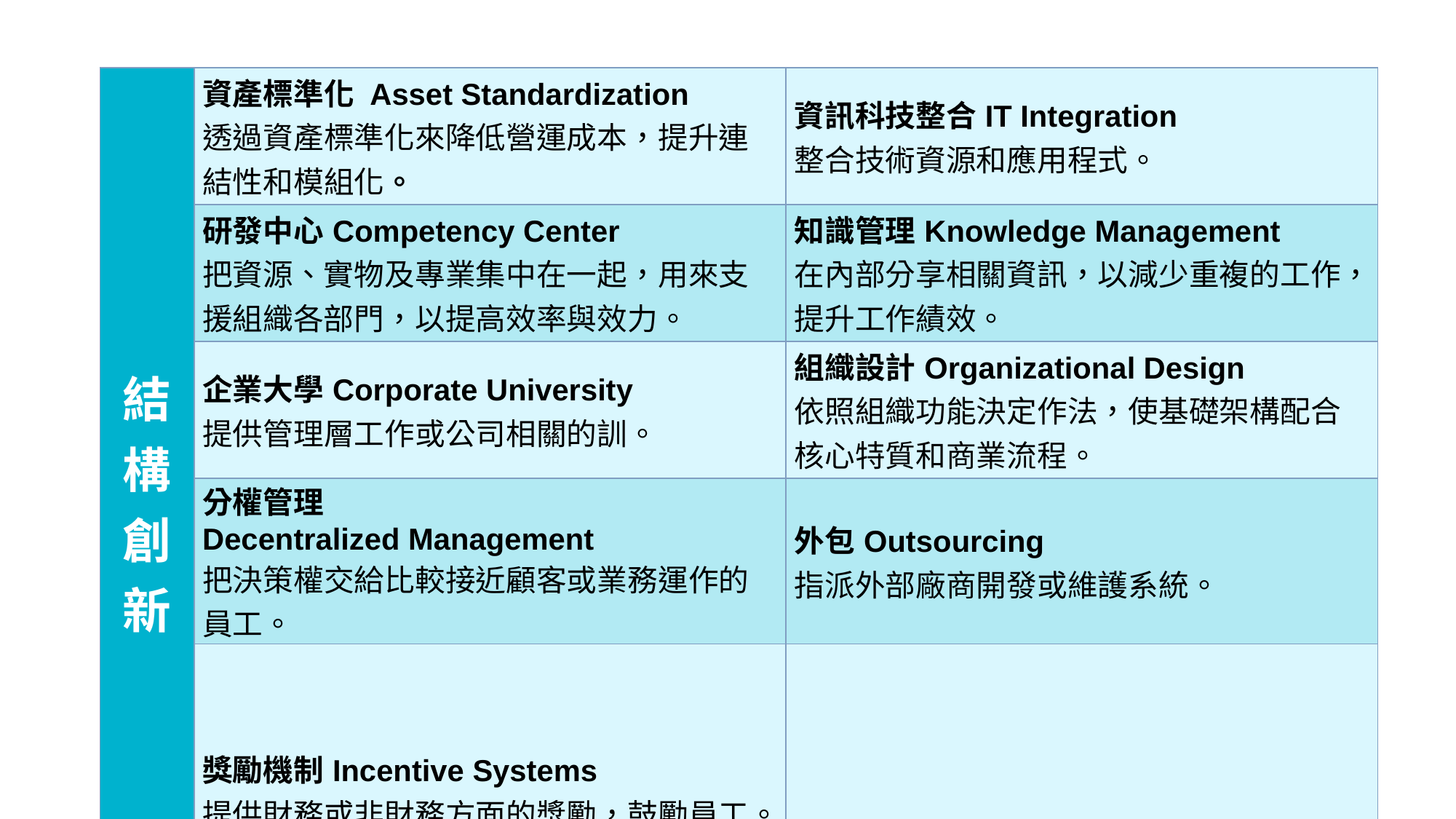

#
| 結構創新 | 資產標準化 Asset Standardization 透過資產標準化來降低營運成本，提升連結性和模組化。 | 資訊科技整合IT Integration 整合技術資源和應用程式。 |
| --- | --- | --- |
|  | 研發中心Competency Center 把資源、實物及專業集中在一起，用來支援組織各部門，以提高效率與效力。 | 知識管理Knowledge Management 在內部分享相關資訊，以減少重複的工作，提升工作績效。 |
|  | 企業大學Corporate University 提供管理層工作或公司相關的訓。 | 組織設計Organizational Design 依照組織功能決定作法，使基礎架構配合核心特質和商業流程。 |
|  | 分權管理 Decentralized Management 把決策權交給比較接近顧客或業務運作的員工。 | 外包Outsourcing 指派外部廠商開發或維護系統。 |
|  | 獎勵機制Incentive Systems 提供財務或非財務方面的獎勵，鼓勵員工。 |  |